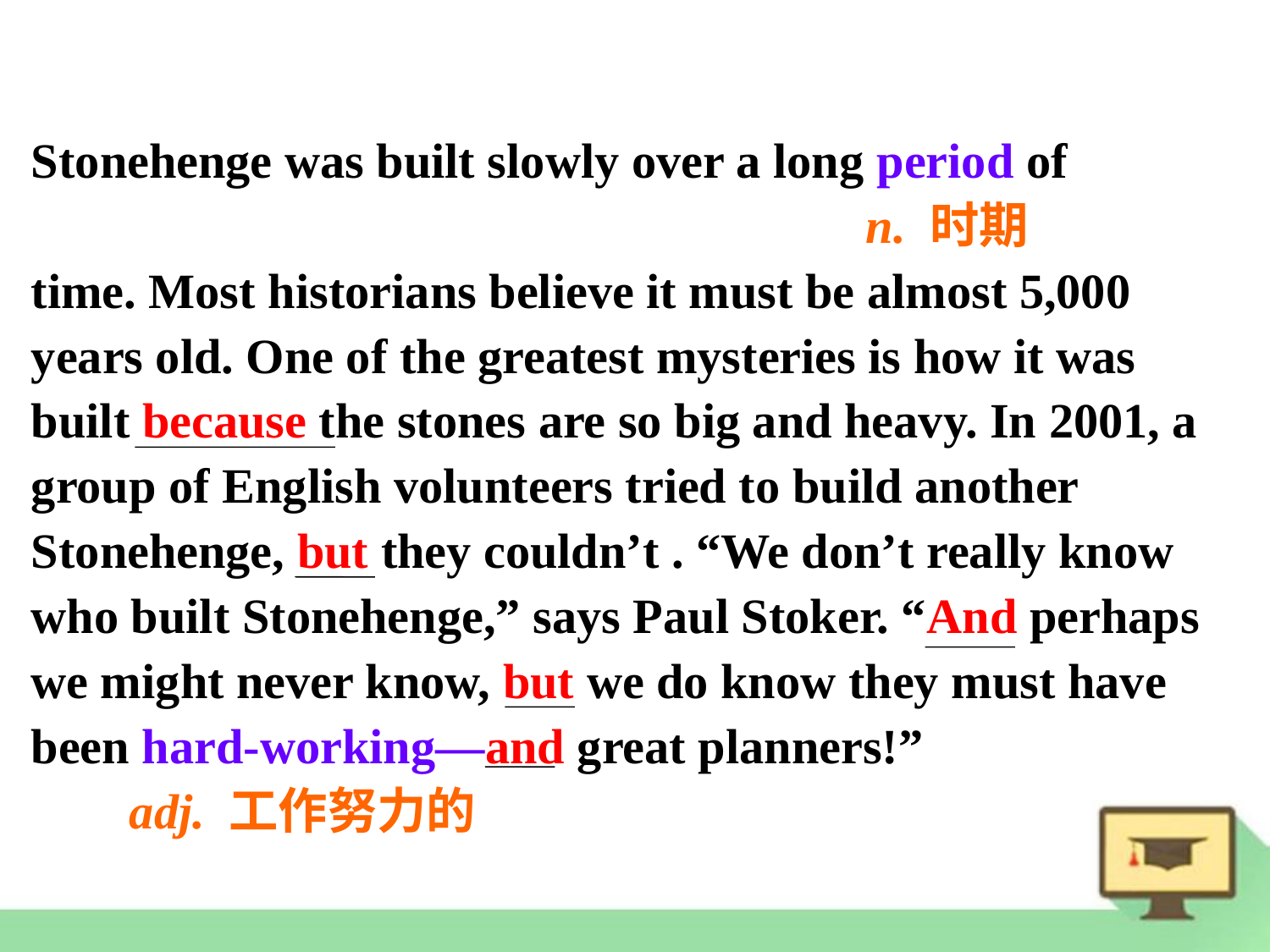

Stonehenge was built slowly over a long period of
                                                                    n. 时期
time. Most historians believe it must be almost 5,000 years old. One of the greatest mysteries is how it was built because the stones are so big and heavy. In 2001, a group of English volunteers tried to build another Stonehenge, but they couldn’t . “We don’t really know who built Stonehenge,” says Paul Stoker. “And perhaps we might never know, but we do know they must have been hard-working—and great planners!”
        adj. 工作努力的